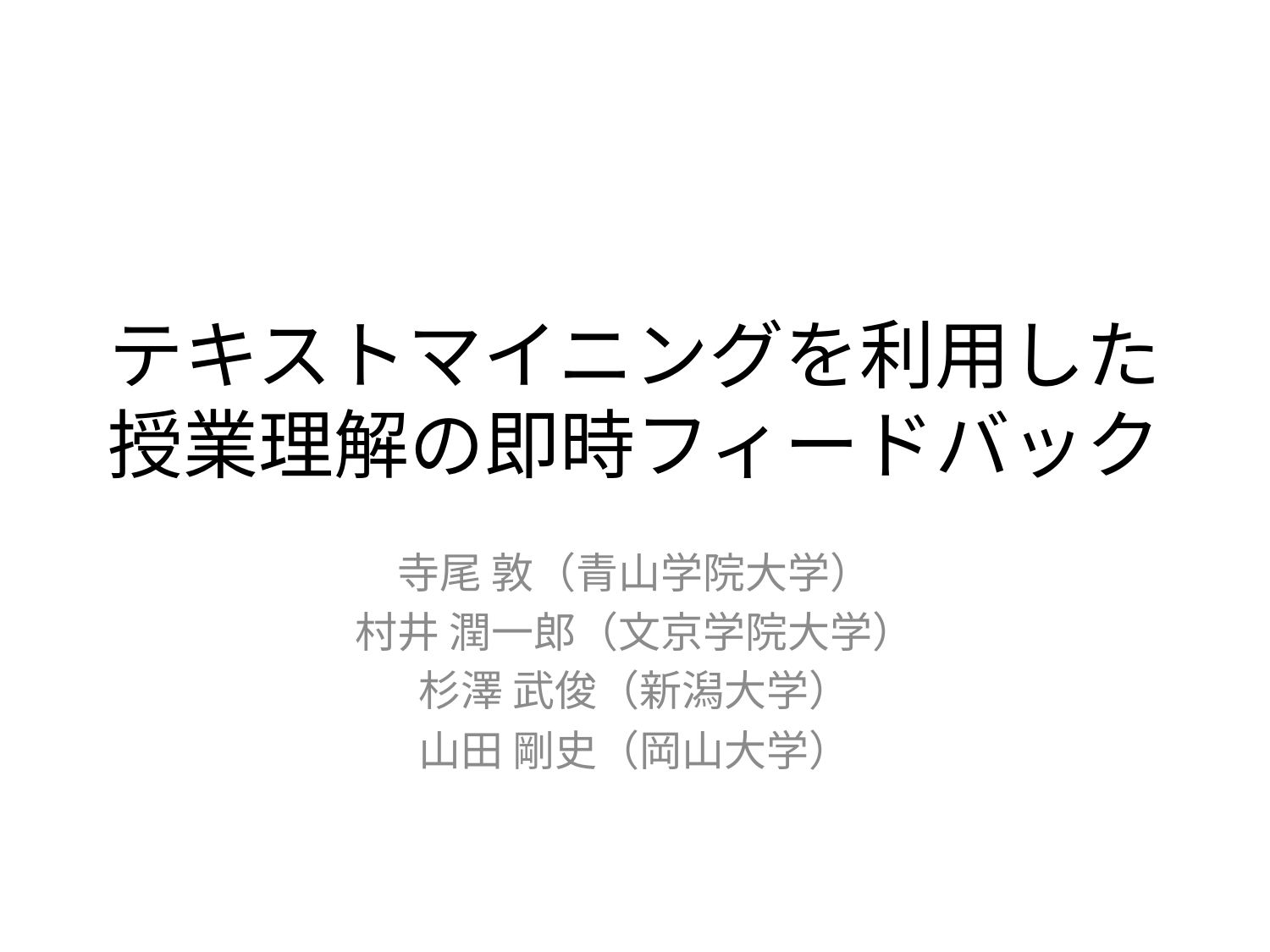

# テキストマイニングを利用した 授業理解の即時フィードバック
寺尾 敦（青山学院大学）
村井 潤一郎（文京学院大学）
杉澤 武俊（新潟大学）
山田 剛史（岡山大学）